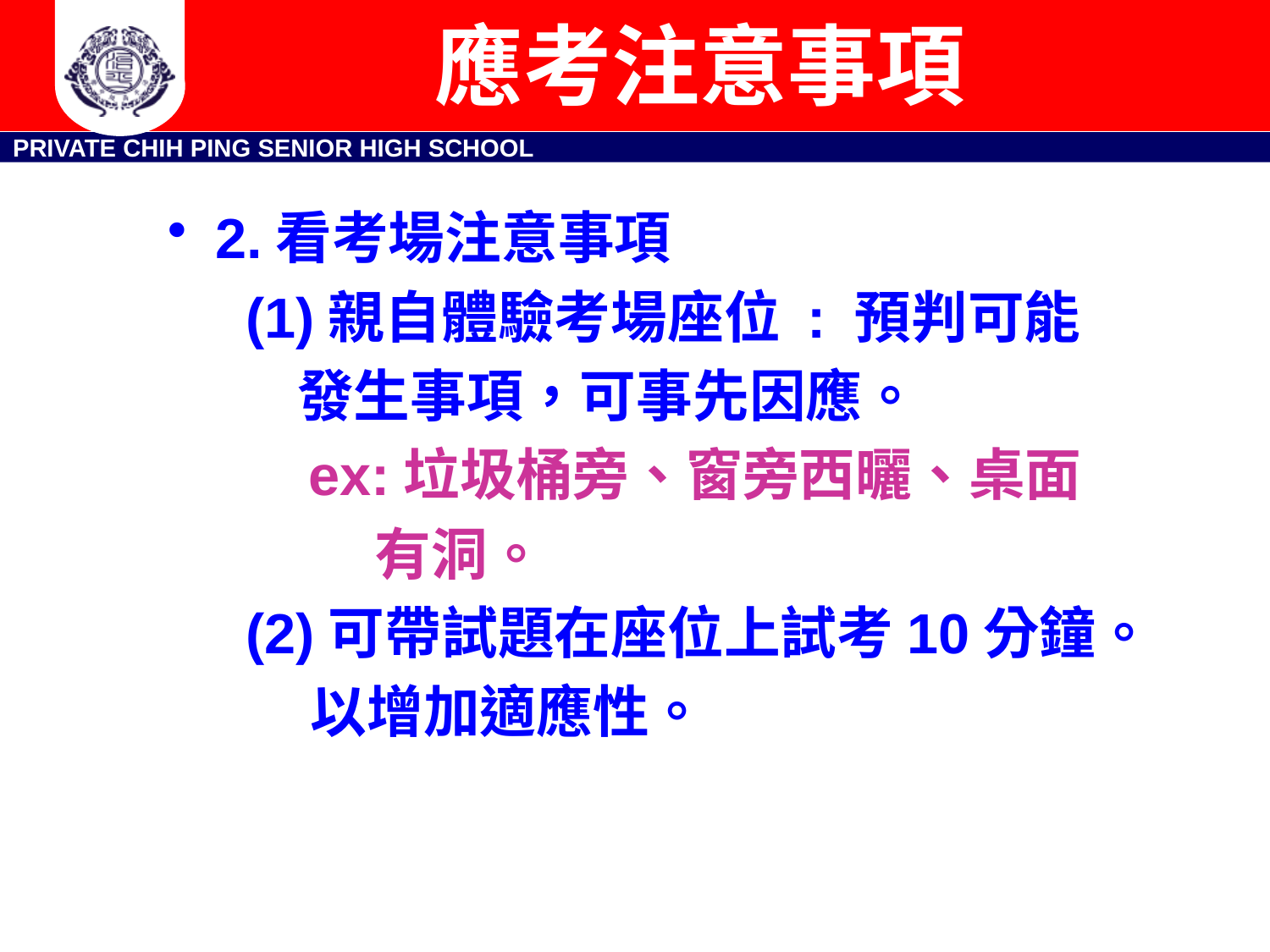

# 應考注意事項
2.看考場注意事項
     (1)親自體驗考場座位 : 預判可能
         發生事項，可事先因應。
         ex:垃圾桶旁、窗旁西曬、桌面
               有洞。
     (2)可帶試題在座位上試考10分鐘。
          以增加適應性。